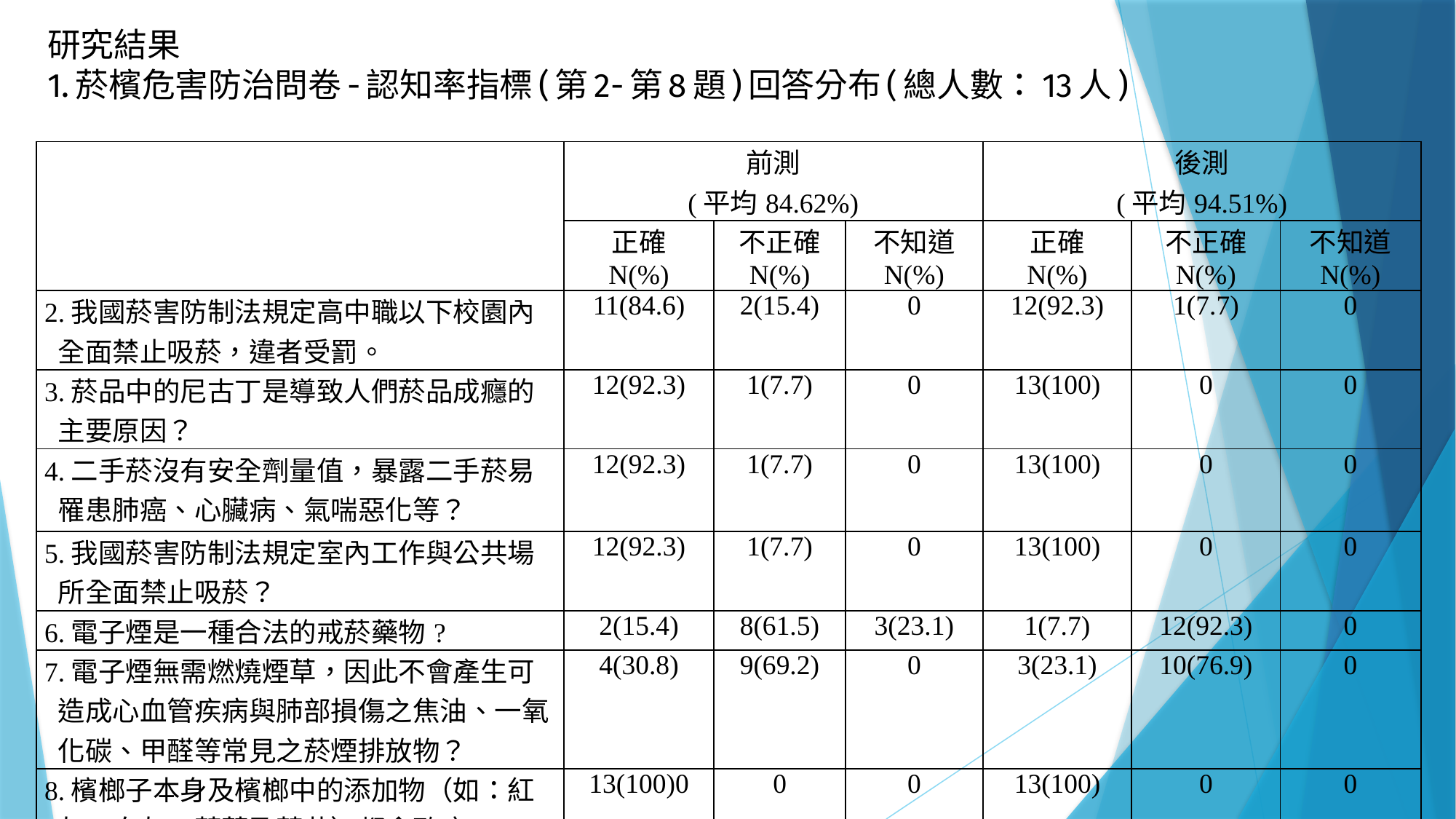

# 研究結果 1.菸檳危害防治問卷-認知率指標(第2-第8題)回答分布(總人數：13人)
|  | 前測 (平均84.62%) |  |  | 後測 (平均94.51%) |  |  |
| --- | --- | --- | --- | --- | --- | --- |
|  | 正確 N(%) | 不正確 N(%) | 不知道 N(%) | 正確 N(%) | 不正確 N(%) | 不知道 N(%) |
| 2.我國菸害防制法規定高中職以下校園內全面禁止吸菸，違者受罰。 | 11(84.6) | 2(15.4) | 0 | 12(92.3) | 1(7.7) | 0 |
| 3.菸品中的尼古丁是導致人們菸品成癮的主要原因？ | 12(92.3) | 1(7.7) | 0 | 13(100) | 0 | 0 |
| 4.二手菸沒有安全劑量值，暴露二手菸易罹患肺癌、心臟病、氣喘惡化等？ | 12(92.3) | 1(7.7) | 0 | 13(100) | 0 | 0 |
| 5.我國菸害防制法規定室內工作與公共場所全面禁止吸菸？ | 12(92.3) | 1(7.7) | 0 | 13(100) | 0 | 0 |
| 6.電子煙是一種合法的戒菸藥物? | 2(15.4) | 8(61.5) | 3(23.1) | 1(7.7) | 12(92.3) | 0 |
| 7.電子煙無需燃燒煙草，因此不會產生可造成心血管疾病與肺部損傷之焦油、一氧化碳、甲醛等常見之菸煙排放物？ | 4(30.8) | 9(69.2) | 0 | 3(23.1) | 10(76.9) | 0 |
| 8.檳榔子本身及檳榔中的添加物（如：紅灰、白灰、荖葉及荖花）都會致癌。 | 13(100)0 | 0 | 0 | 13(100) | 0 | 0 |